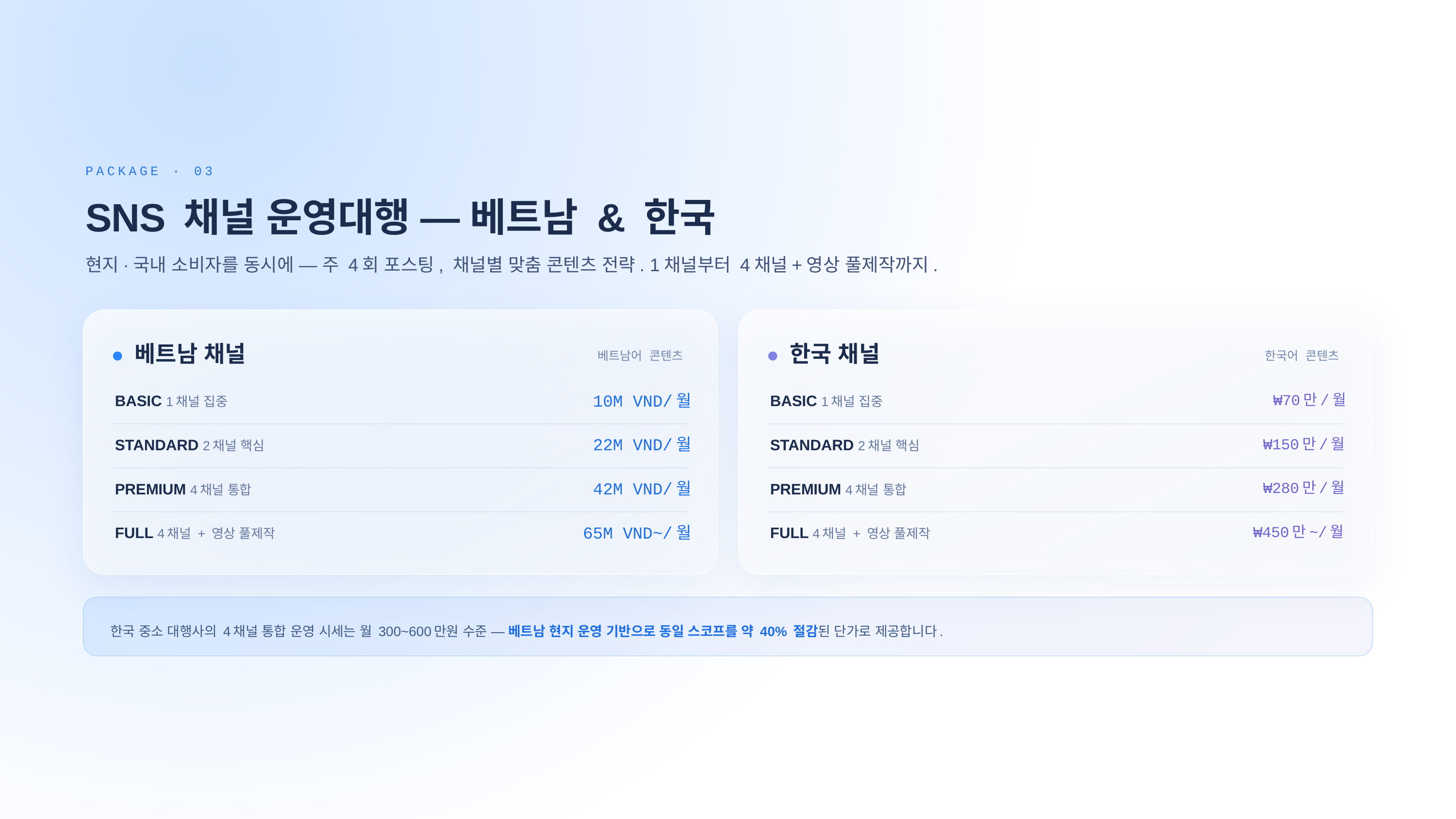

PACKAGE · 03
SNS 채널 운영대행 — 베트남 & 한국
현지·국내 소비자를 동시에 — 주 4회 포스팅, 채널별 맞춤 콘텐츠 전략. 1채널부터 4채널+영상 풀제작까지.

베트남 채널
한국 채널
베트남어 콘텐츠
한국어 콘텐츠

BASIC 1채널 집중
10M VND/월
BASIC 1채널 집중
₩70만/월

STANDARD 2채널 핵심
22M VND/월
STANDARD 2채널 핵심
₩150만/월

PREMIUM 4채널 통합
42M VND/월
PREMIUM 4채널 통합
₩280만/월

FULL 4채널 + 영상 풀제작
65M VND~/월
FULL 4채널 + 영상 풀제작
₩450만~/월

한국 중소 대행사의 4채널 통합 운영 시세는 월 300~600만원 수준 — 베트남 현지 운영 기반으로 동일 스코프를 약 40% 절감된 단가로 제공합니다.